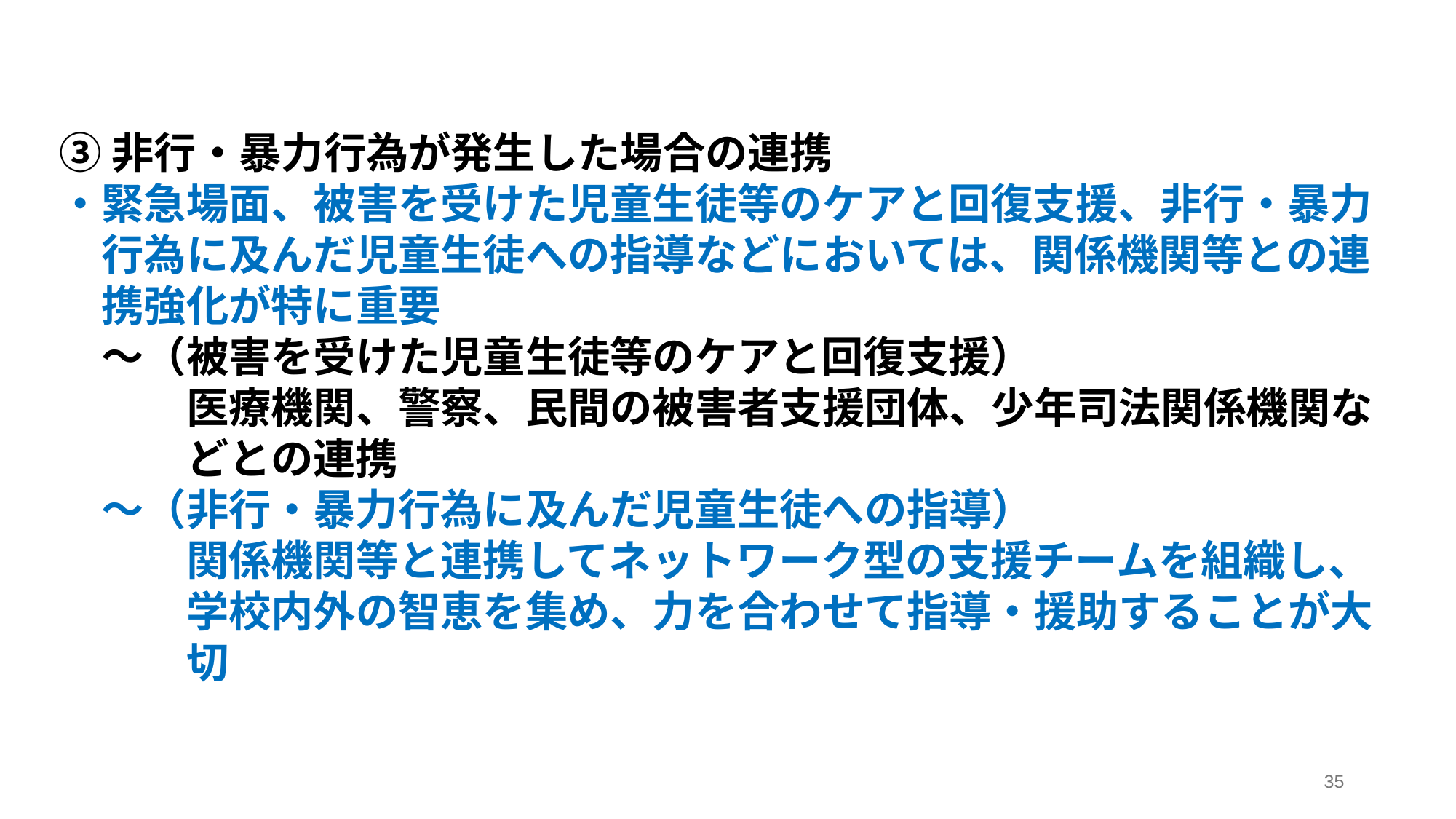

③非行・暴力行為が発生した場合の連携
・緊急場面、被害を受けた児童生徒等のケアと回復支援、非行・暴力
　行為に及んだ児童生徒への指導などにおいては、関係機関等との連
　携強化が特に重要
　～（被害を受けた児童生徒等のケアと回復支援）
　　　医療機関、警察、民間の被害者支援団体、少年司法関係機関な
　　　どとの連携
　～（非行・暴力行為に及んだ児童生徒への指導）
　　　関係機関等と連携してネットワーク型の支援チームを組織し、
　　　学校内外の智恵を集め、力を合わせて指導・援助することが大
　　　切
35